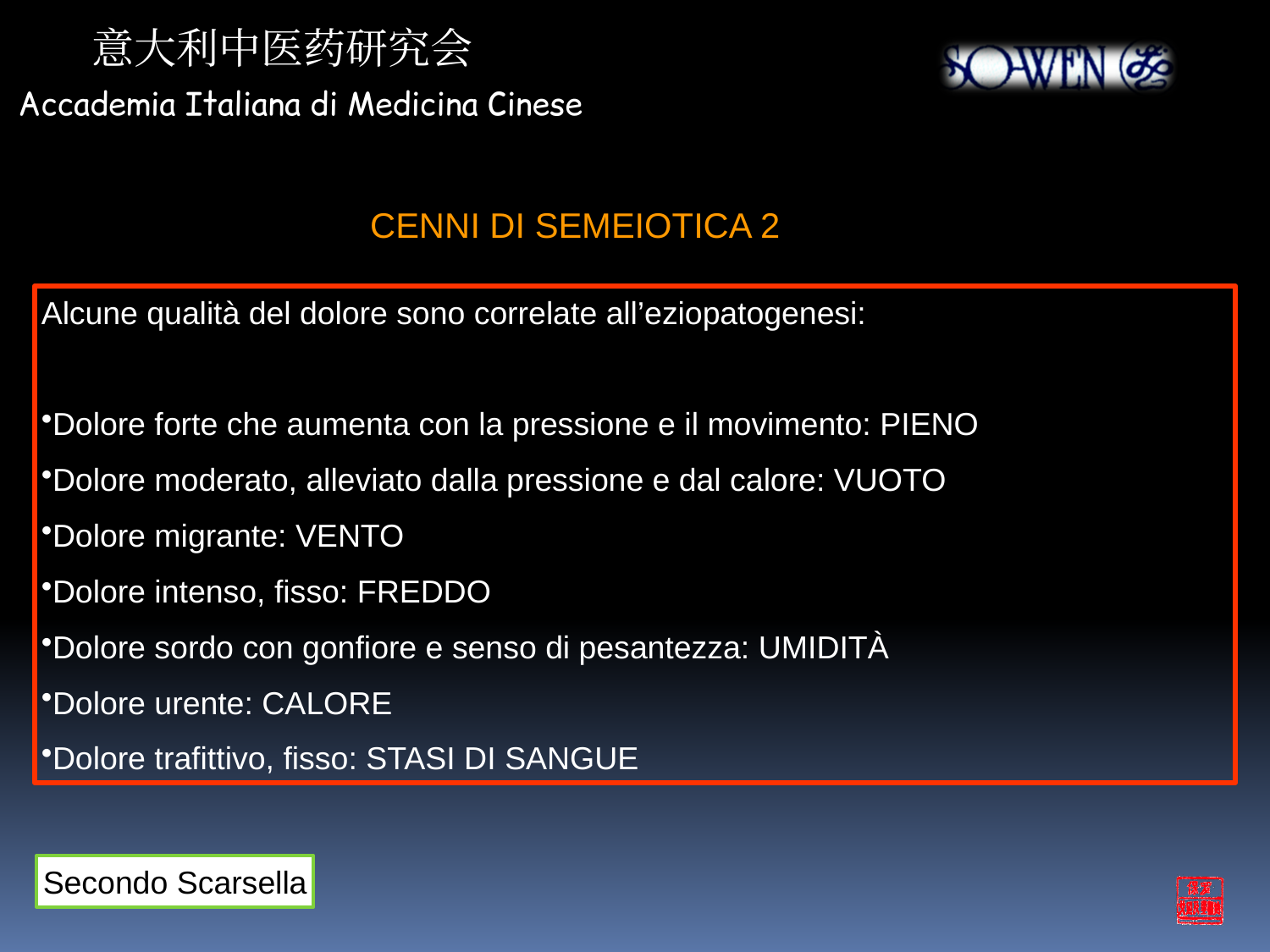

意大利中医药研究会
Accademia Italiana di Medicina Cinese
CENNI DI SEMEIOTICA 2
Alcune qualità del dolore sono correlate all’eziopatogenesi:

Dolore forte che aumenta con la pressione e il movimento: PIENO
Dolore moderato, alleviato dalla pressione e dal calore: VUOTO
Dolore migrante: VENTO
Dolore intenso, fisso: FREDDO
Dolore sordo con gonfiore e senso di pesantezza: UMIDITÀ
Dolore urente: CALORE
Dolore trafittivo, fisso: STASI DI SANGUE
Secondo Scarsella